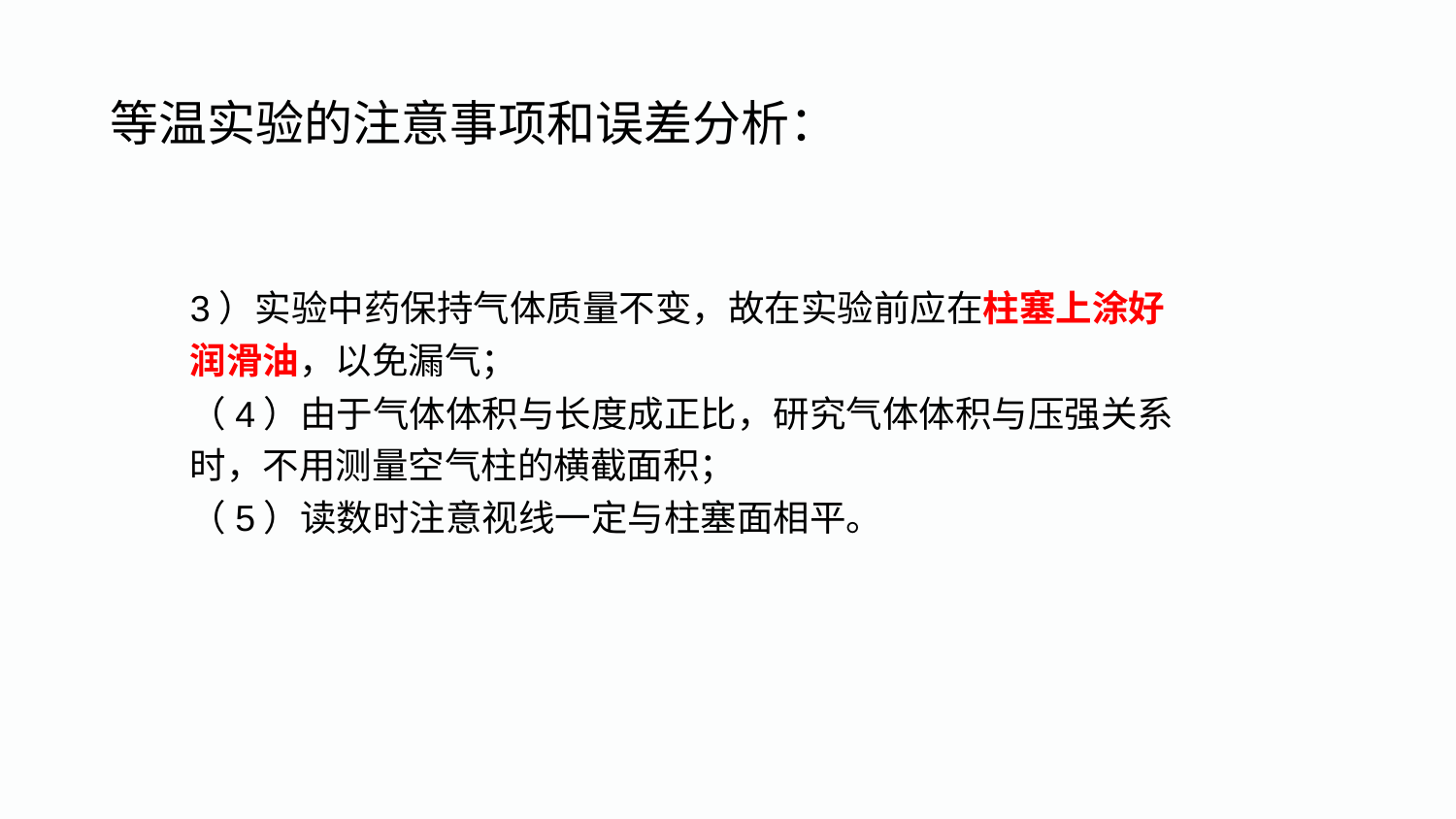

等温实验的注意事项和误差分析：

3）实验中药保持气体质量不变，故在实验前应在柱塞上涂好润滑油，以免漏气；
（4）由于气体体积与长度成正比，研究气体体积与压强关系时，不用测量空气柱的横截面积；
（5）读数时注意视线一定与柱塞面相平。